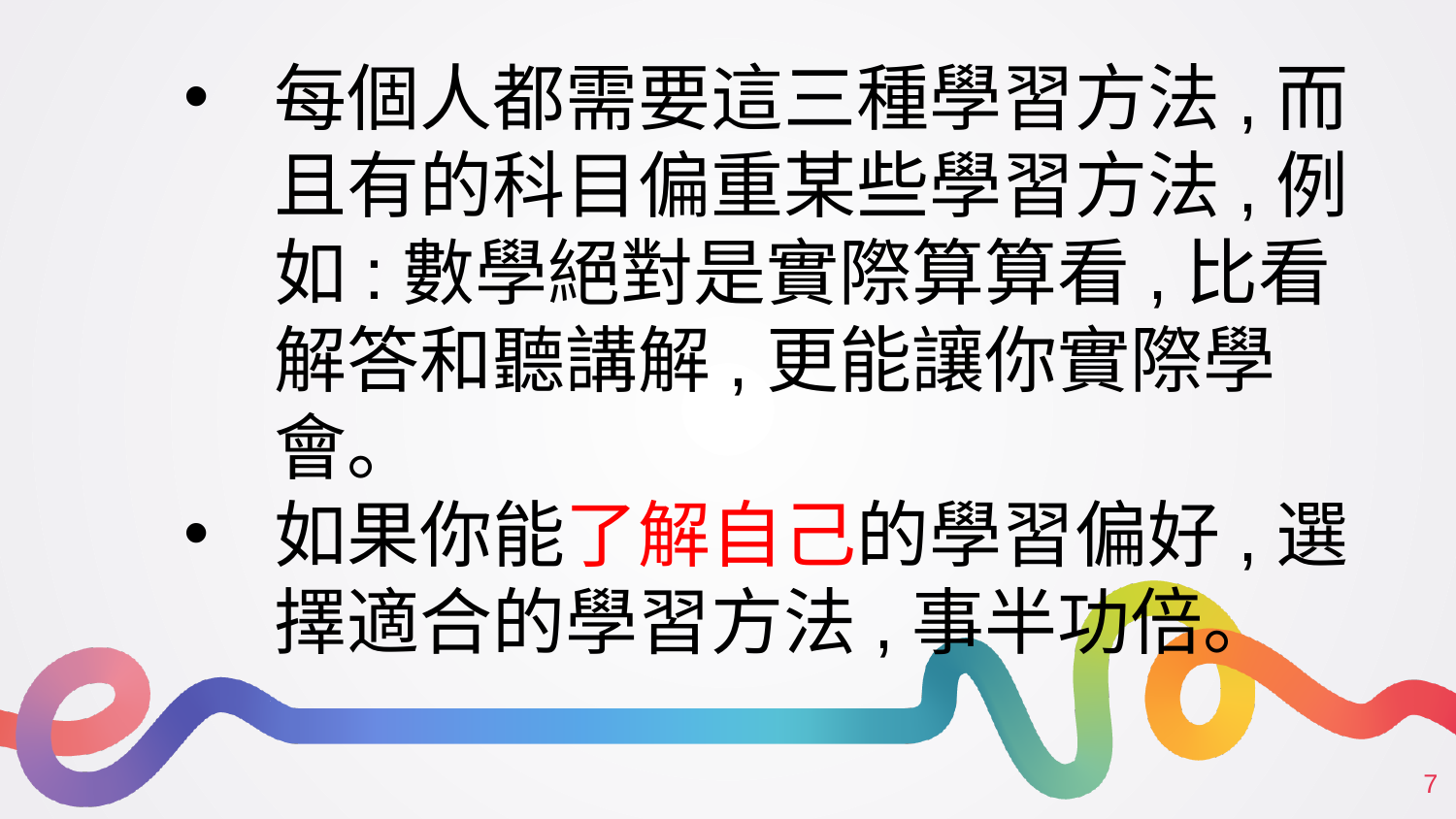

每個人都需要這三種學習方法,而且有的科目偏重某些學習方法,例如:數學絕對是實際算算看,比看解答和聽講解,更能讓你實際學會。
如果你能了解自己的學習偏好,選擇適合的學習方法,事半功倍。

7